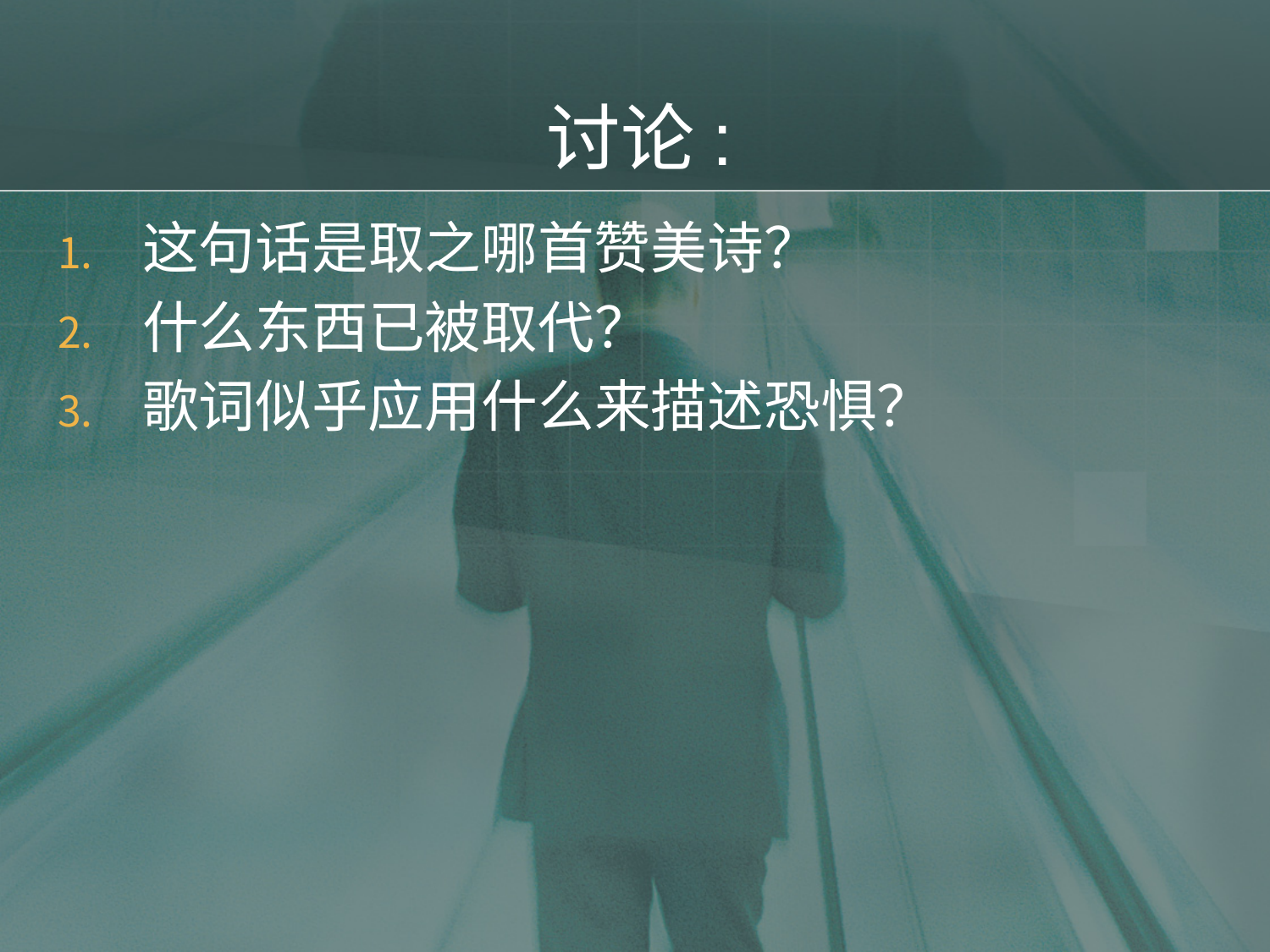

# 讨论:
这句话是取之哪首赞美诗？
什么东西已被取代？
歌词似乎应用什么来描述恐惧？